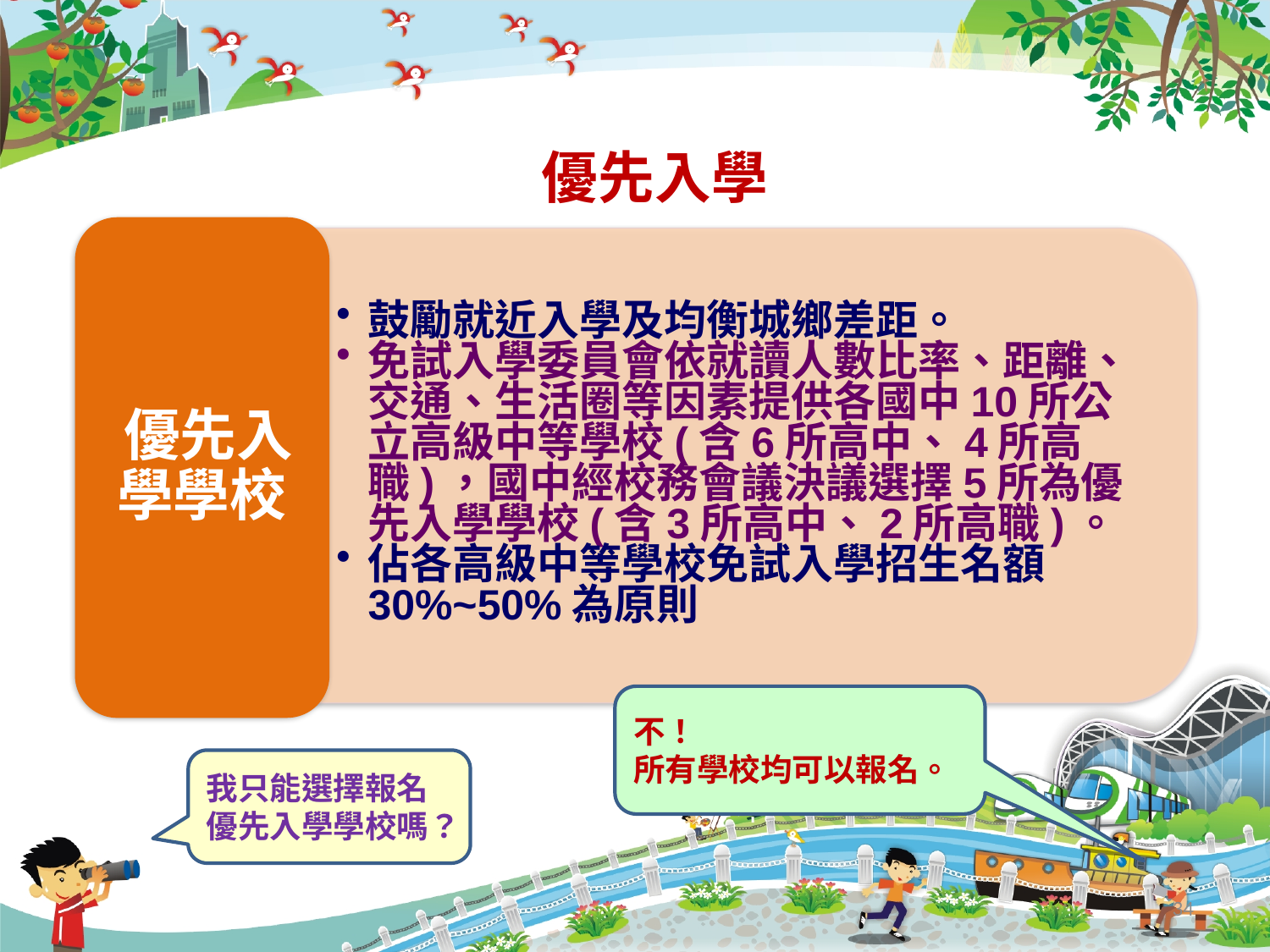

# 優先入學
鼓勵就近入學及均衡城鄉差距。
免試入學委員會依就讀人數比率、距離、交通、生活圈等因素提供各國中10所公立高級中等學校(含6所高中、4所高職)，國中經校務會議決議選擇5所為優先入學學校(含3所高中、2所高職)。
佔各高級中等學校免試入學招生名額30%~50%為原則
優先入
學學校
不！
所有學校均可以報名。
我只能選擇報名優先入學學校嗎？
34